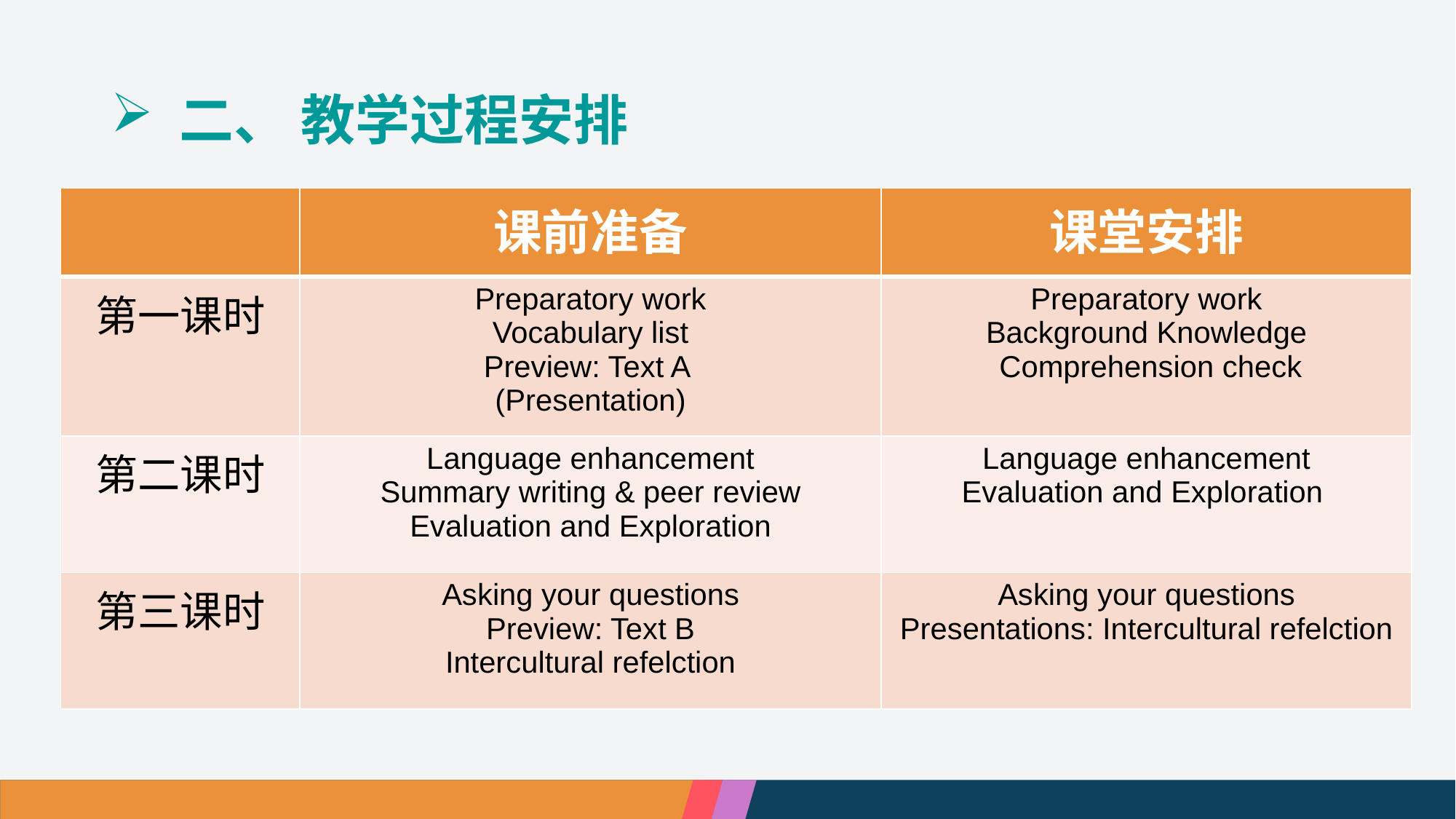

# 二、 教学过程安排
|  | 课前准备 | 课堂安排 |
| --- | --- | --- |
| 第一课时 | Preparatory work Vocabulary list Preview: Text A (Presentation) | Preparatory work Background Knowledge Comprehension check |
| 第二课时 | Language enhancement Summary writing & peer review Evaluation and Exploration | Language enhancement Evaluation and Exploration |
| 第三课时 | Asking your questions Preview: Text B Intercultural refelction | Asking your questions Presentations: Intercultural refelction |